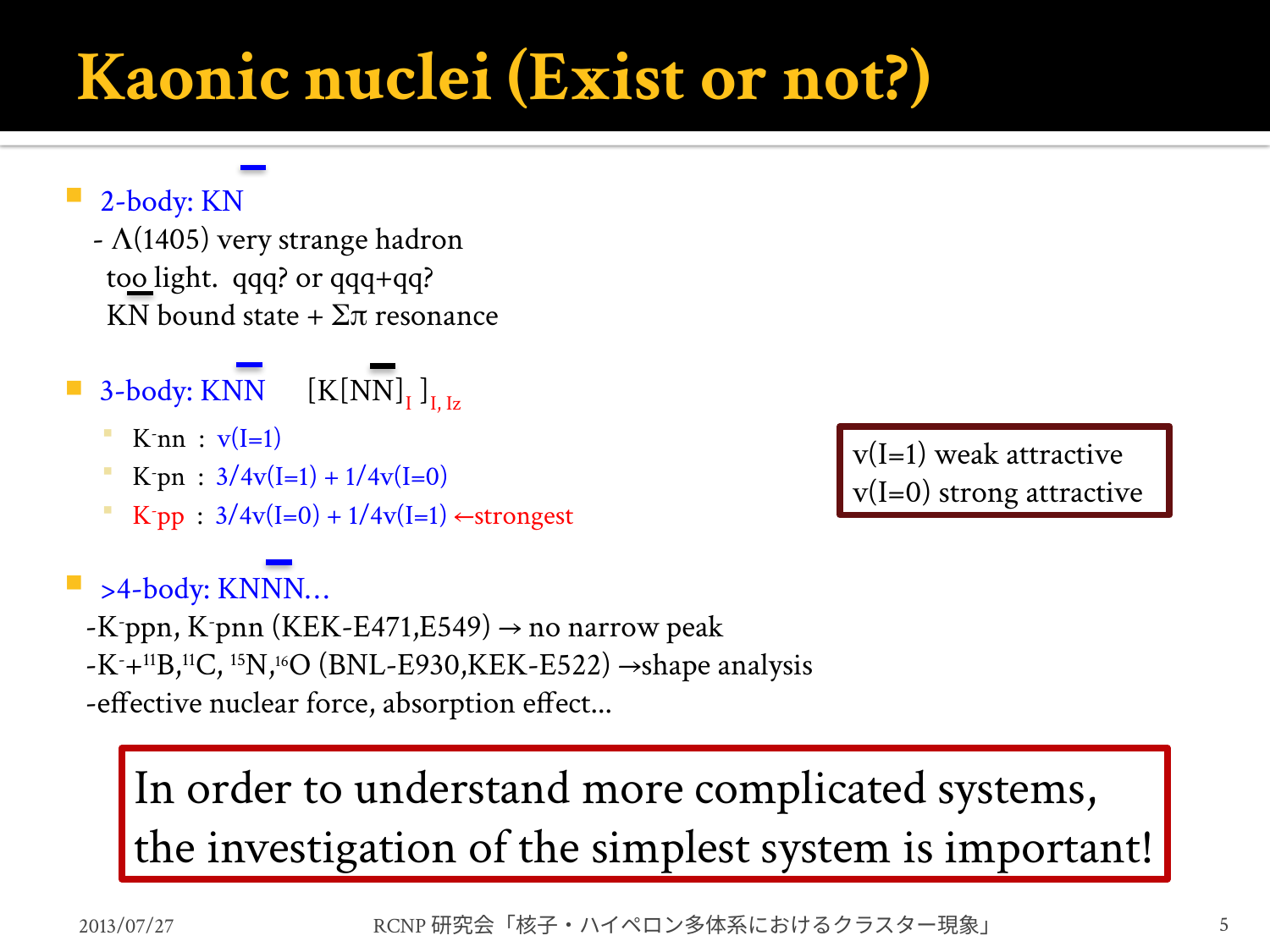

# Kaonic nuclei (Exist or not?)
2-body: KN
    - Λ(1405) very strange hadron
      too light.  qqq? or qqq+qq?
      KN bound state + Σπ resonance

3-body: KNN　[K[NN]I ]I, Iz
K-nn  :  v(I=1)
K-pn  :  3/4v(I=1) + 1/4v(I=0)
K-pp  :  3/4v(I=0) + 1/4v(I=1) ←strongest

>4-body: KNNN…
   -K-ppn, K-pnn (KEK-E471,E549) → no narrow peak
   -K-+11B,11C, 15N,16O (BNL-E930,KEK-E522) →shape analysis
   -effective nuclear force, absorption effect...
v(I=1) weak attractive
v(I=0) strong attractive
In order to understand more complicated systems,
the investigation of the simplest system is important!
2013/07/27
RCNP研究会「核子・ハイペロン多体系におけるクラスター現象」
5